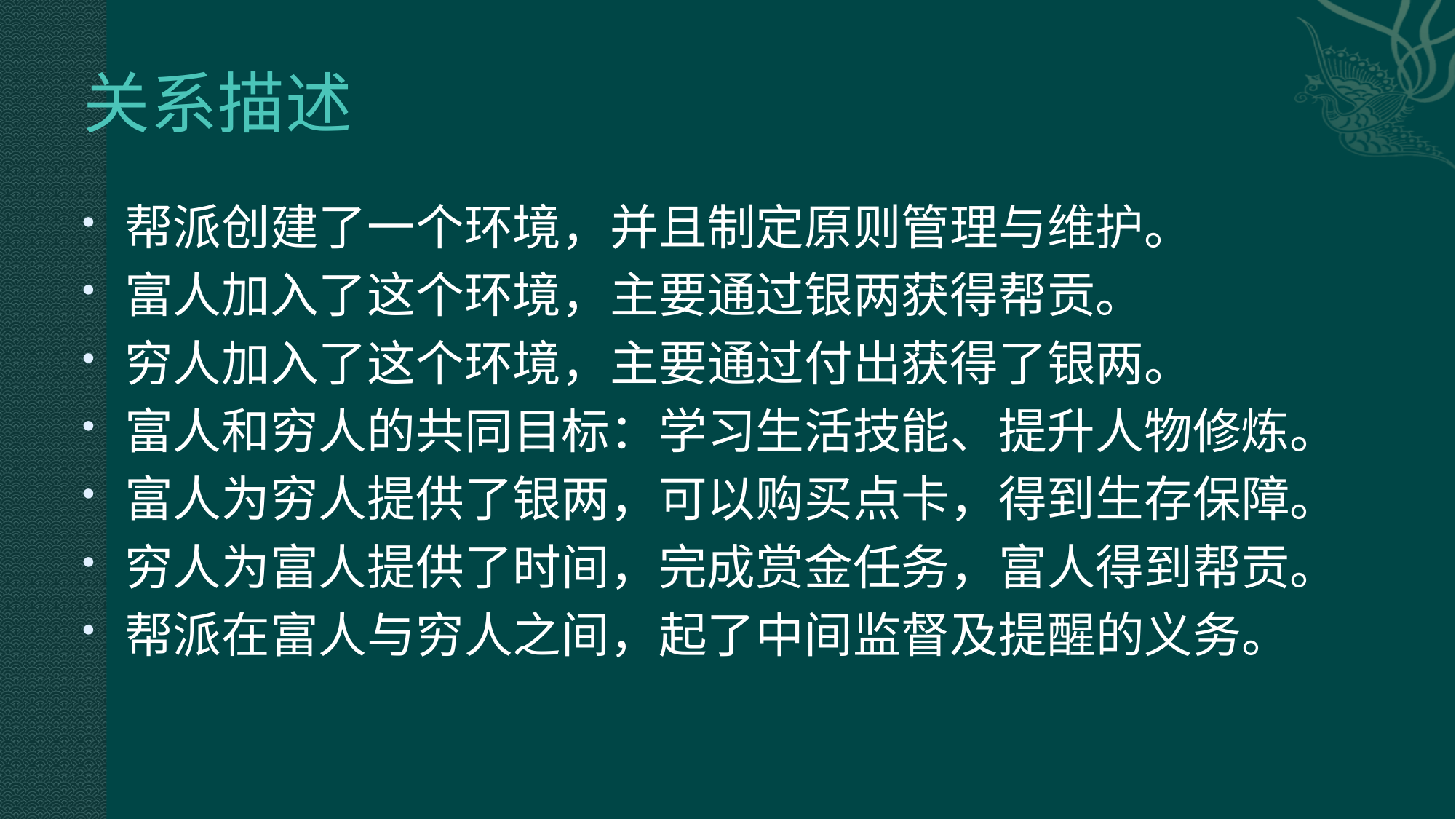

# 关系描述
帮派创建了一个环境，并且制定原则管理与维护。
富人加入了这个环境，主要通过银两获得帮贡。
穷人加入了这个环境，主要通过付出获得了银两。
富人和穷人的共同目标：学习生活技能、提升人物修炼。
富人为穷人提供了银两，可以购买点卡，得到生存保障。
穷人为富人提供了时间，完成赏金任务，富人得到帮贡。
帮派在富人与穷人之间，起了中间监督及提醒的义务。